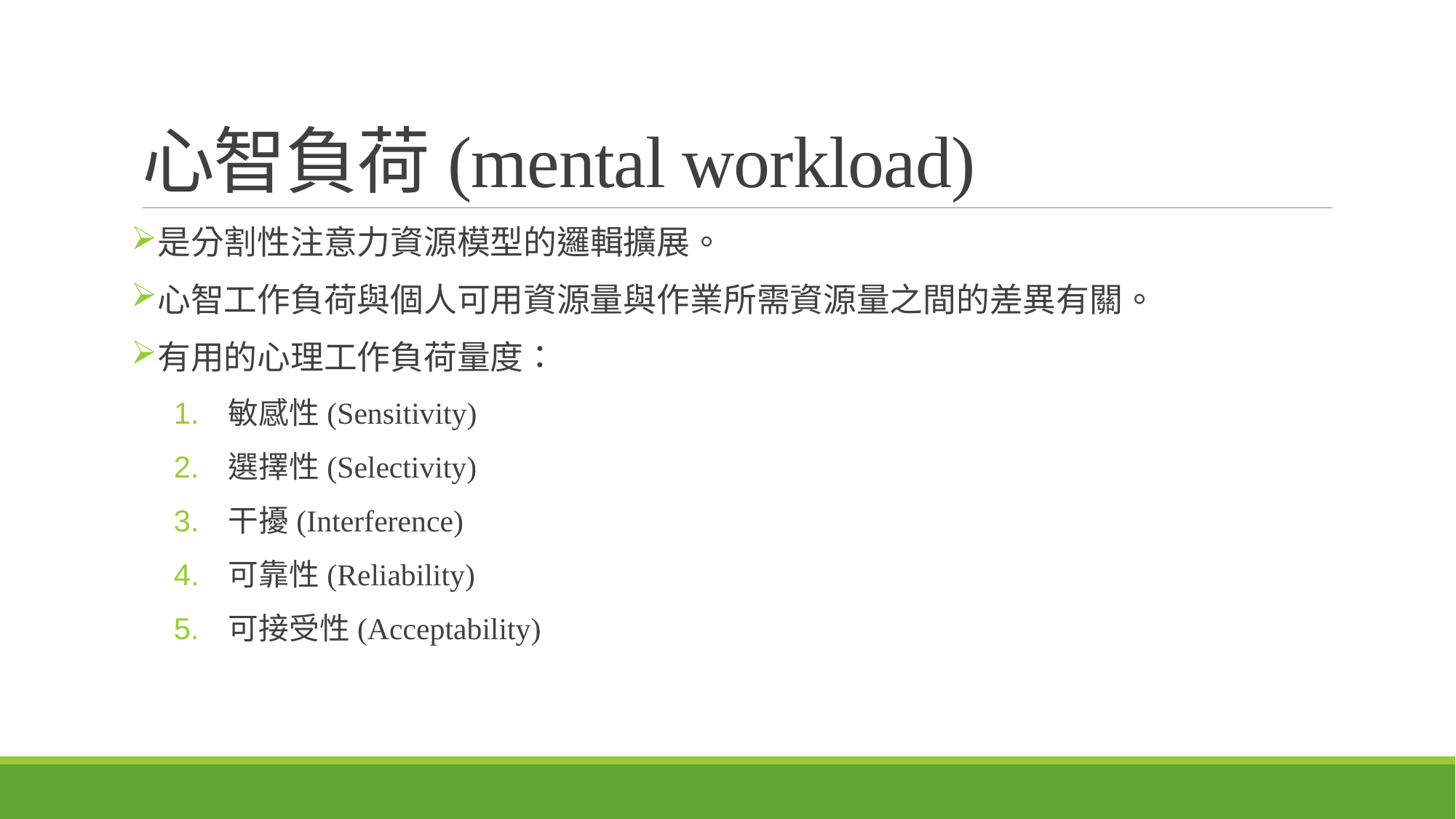

# 心智負荷(mental workload)
是分割性注意力資源模型的邏輯擴展。
心智工作負荷與個人可用資源量與作業所需資源量之間的差異有關。
有用的心理工作負荷量度：
敏感性(Sensitivity)
選擇性(Selectivity)
干擾(Interference)
可靠性(Reliability)
可接受性(Acceptability)